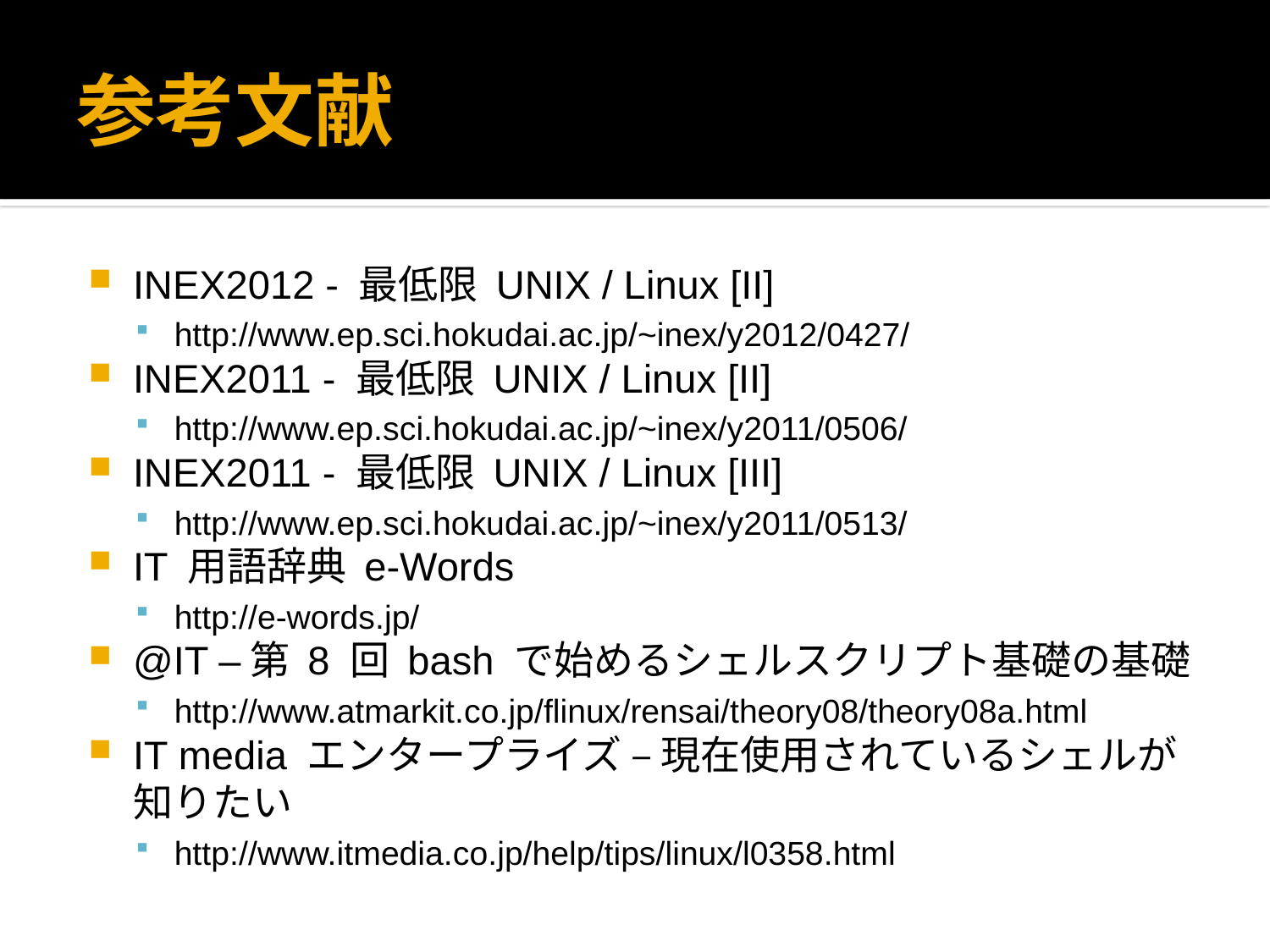

# 参考文献
INEX2012 - 最低限 UNIX / Linux [II]
http://www.ep.sci.hokudai.ac.jp/~inex/y2012/0427/
INEX2011 - 最低限 UNIX / Linux [II]
http://www.ep.sci.hokudai.ac.jp/~inex/y2011/0506/
INEX2011 - 最低限 UNIX / Linux [III]
http://www.ep.sci.hokudai.ac.jp/~inex/y2011/0513/
IT 用語辞典 e-Words
http://e-words.jp/
@IT –第 8 回 bash で始めるシェルスクリプト基礎の基礎
http://www.atmarkit.co.jp/flinux/rensai/theory08/theory08a.html
IT media エンタープライズ – 現在使用されているシェルが知りたい
http://www.itmedia.co.jp/help/tips/linux/l0358.html